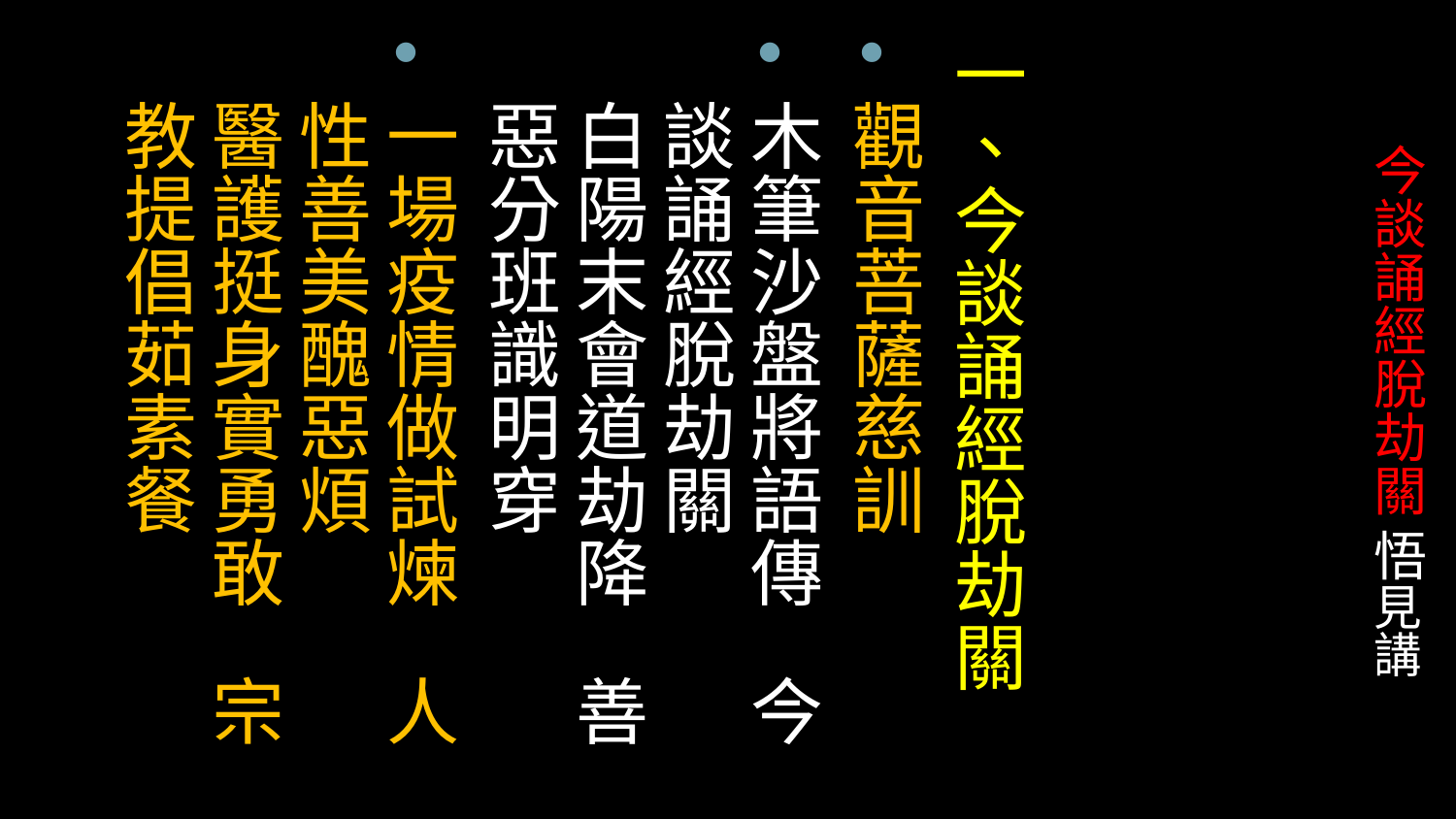

一、今談誦經脫劫關
觀音菩薩慈訓
木筆沙盤將語傳    今談誦經脫劫關
白陽末會道劫降    善惡分班識明穿
一場疫情做試煉    人性善美醜惡煩
醫護挺身實勇敢    宗教提倡茹素餐

# 今談誦經脫劫關 悟見講